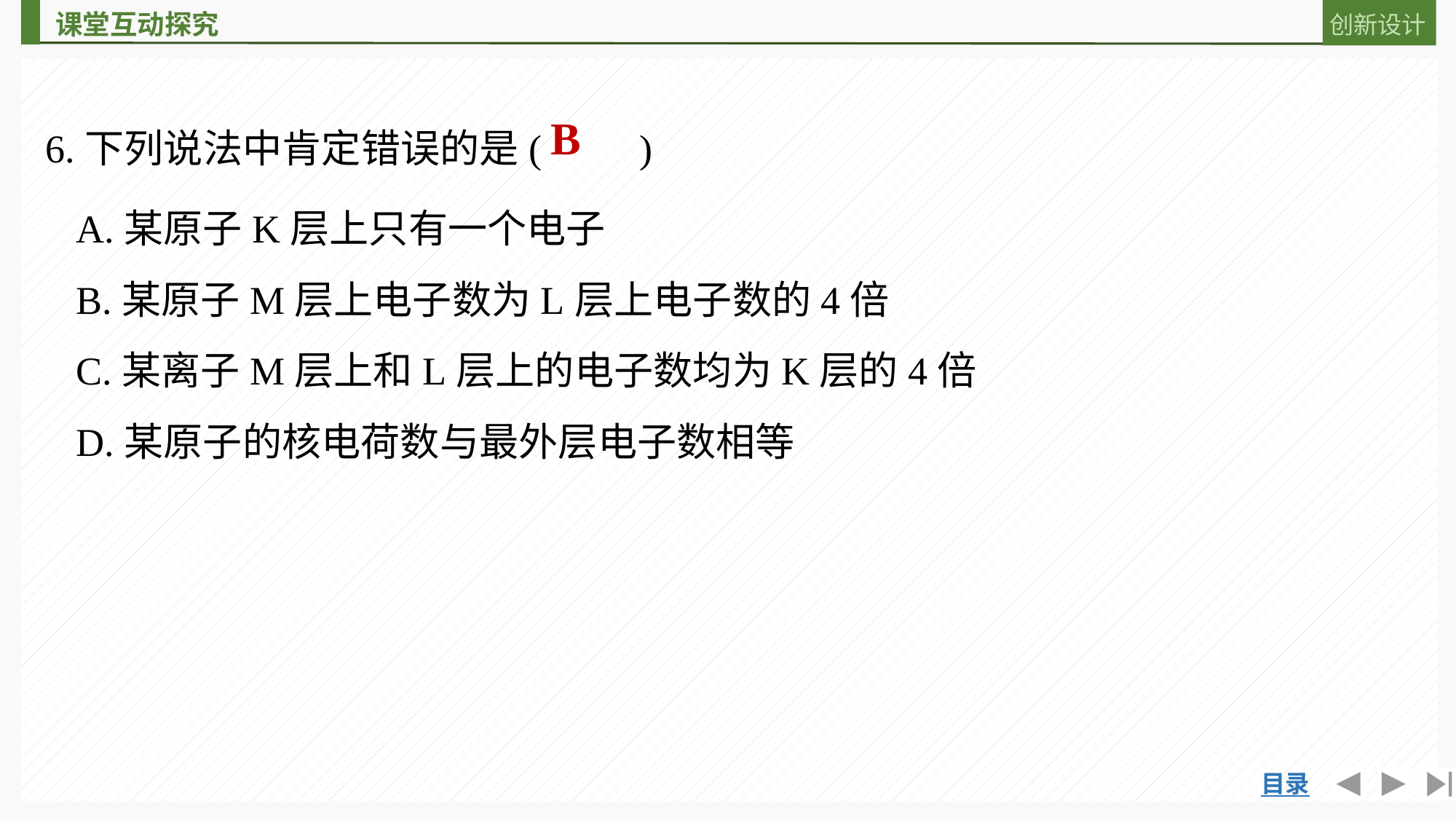

6.下列说法中肯定错误的是(　　)
B
A.某原子K层上只有一个电子
B.某原子M层上电子数为L层上电子数的4倍
C.某离子M层上和L层上的电子数均为K层的4倍
D.某原子的核电荷数与最外层电子数相等